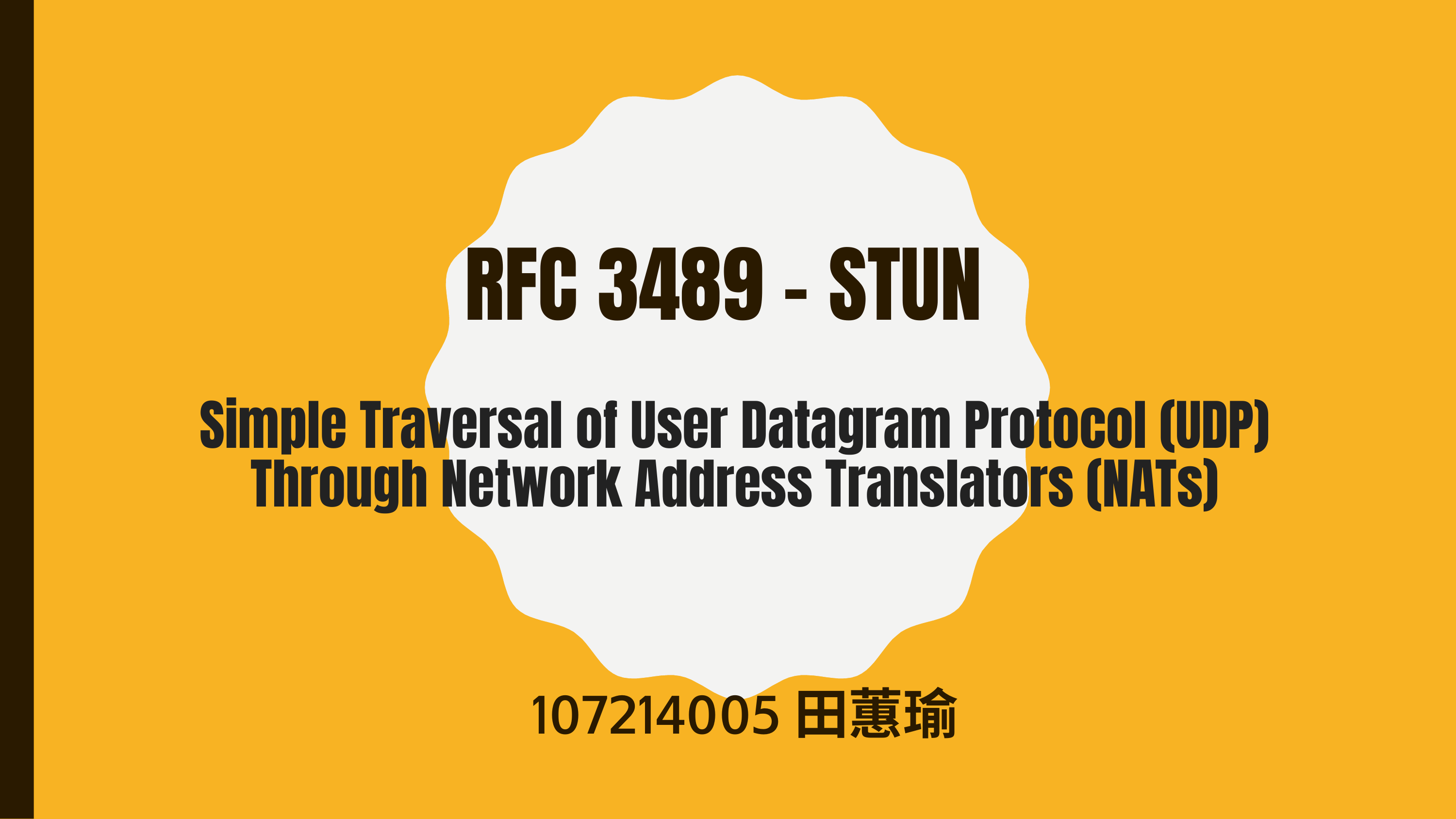

# RFC 3489 - STUN

Simple Traversal of User Datagram Protocol (UDP) Through Network Address Translators (NATs)
107214005田蕙瑜